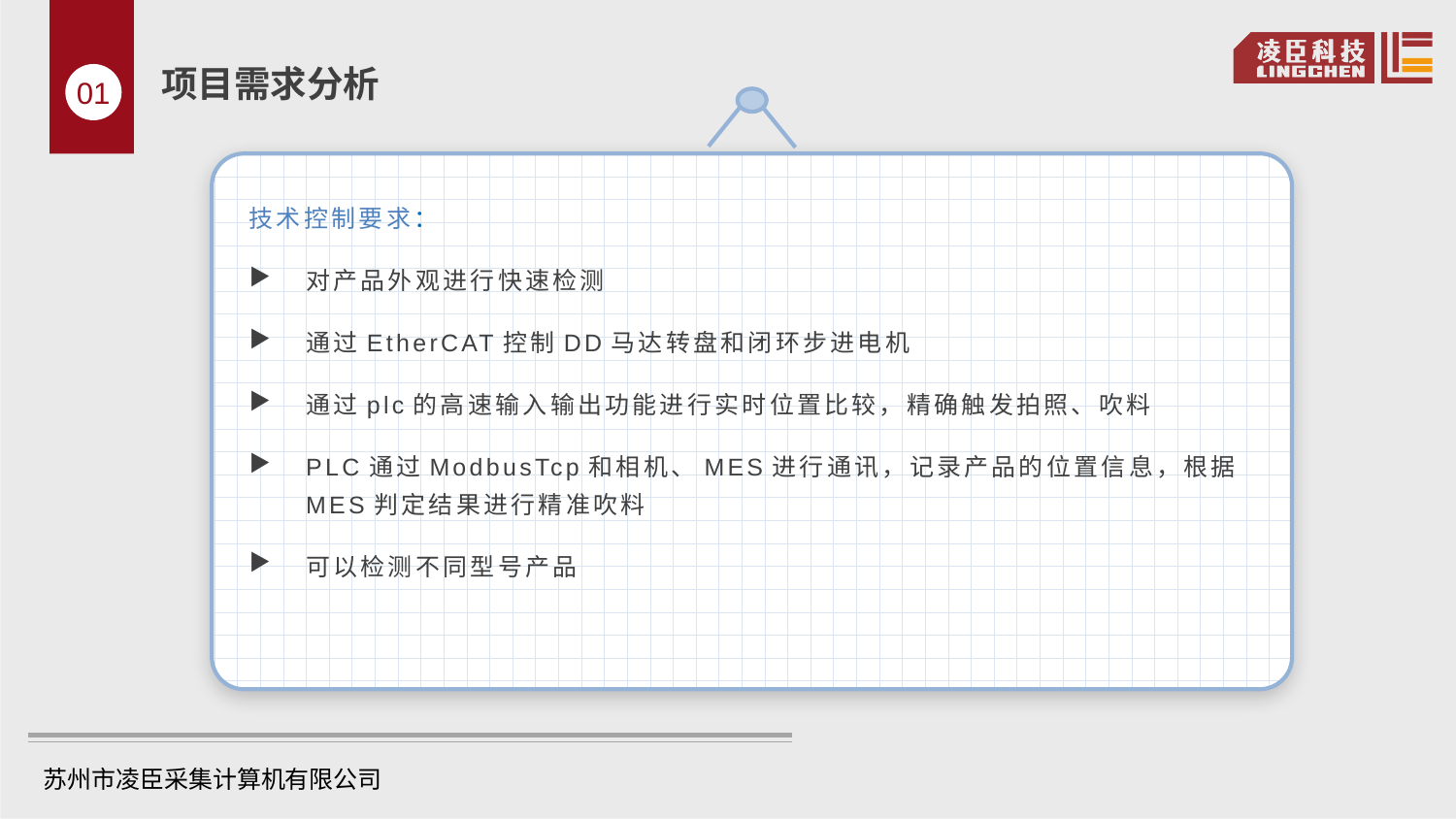

项目需求分析
01

技术控制要求：
对产品外观进行快速检测
通过EtherCAT控制DD马达转盘和闭环步进电机
通过plc的高速输入输出功能进行实时位置比较，精确触发拍照、吹料
PLC通过ModbusTcp和相机、MES进行通讯，记录产品的位置信息，根据MES判定结果进行精准吹料
可以检测不同型号产品